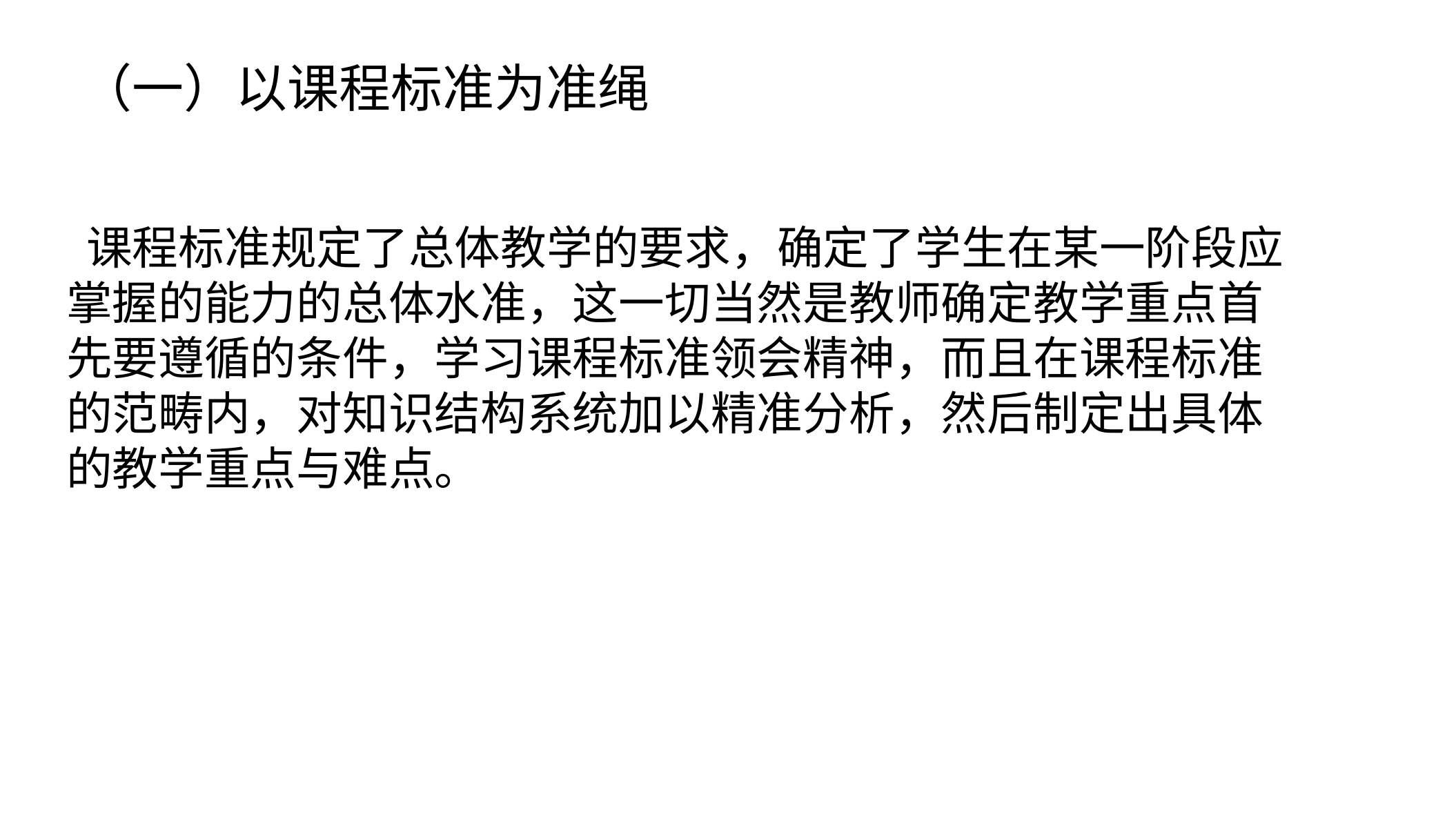

（一）以课程标准为准绳
课程标准规定了总体教学的要求，确定了学生在某一阶段应掌握的能力的总体水准，这一切当然是教师确定教学重点首先要遵循的条件，学习课程标准领会精神，而且在课程标准的范畴内，对知识结构系统加以精准分析，然后制定出具体的教学重点与难点。